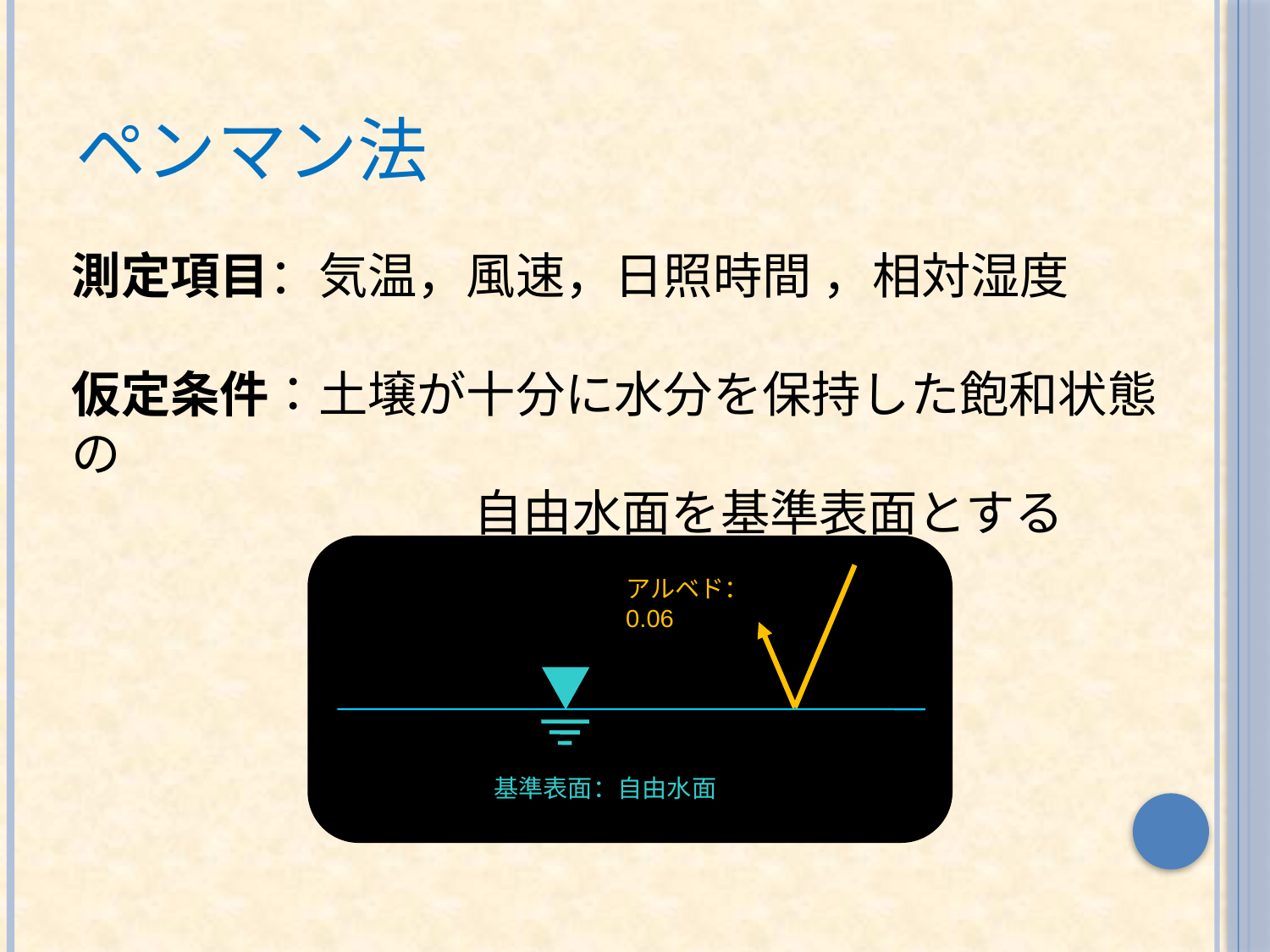

# ペンマン法
測定項目：気温，風速，日照時間 ，相対湿度

仮定条件：土壌が十分に水分を保持した飽和状態の
		　　　自由水面を基準表面とする

アルベド：0.06

基準表面：自由水面